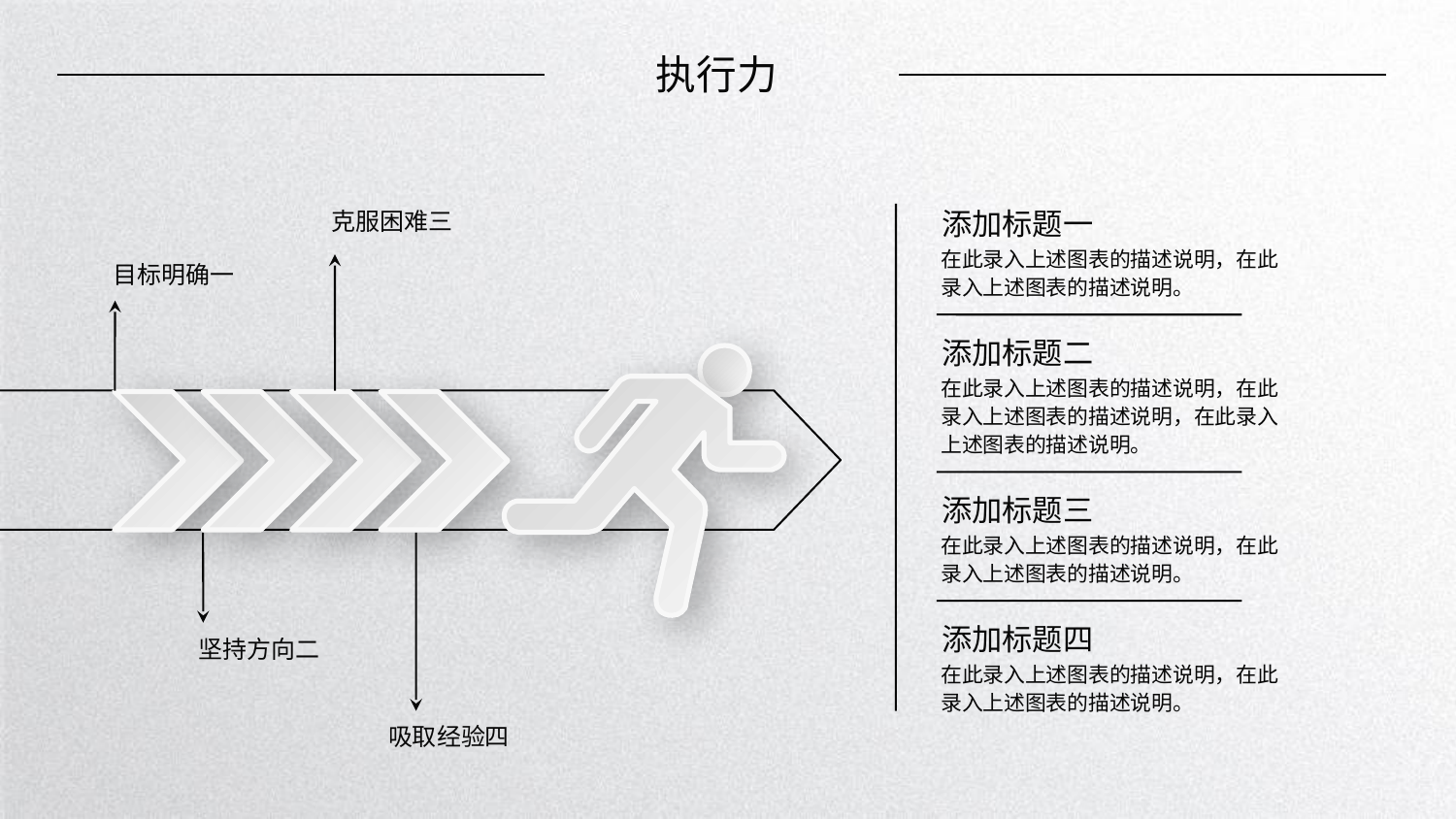

执行力
添加标题一
克服困难三
在此录入上述图表的描述说明，在此录入上述图表的描述说明。
目标明确一

添加标题二

在此录入上述图表的描述说明，在此录入上述图表的描述说明，在此录入上述图表的描述说明。

添加标题三
在此录入上述图表的描述说明，在此录入上述图表的描述说明。

添加标题四

坚持方向二
在此录入上述图表的描述说明，在此录入上述图表的描述说明。
吸取经验四
延时演讲文字，不用可删除